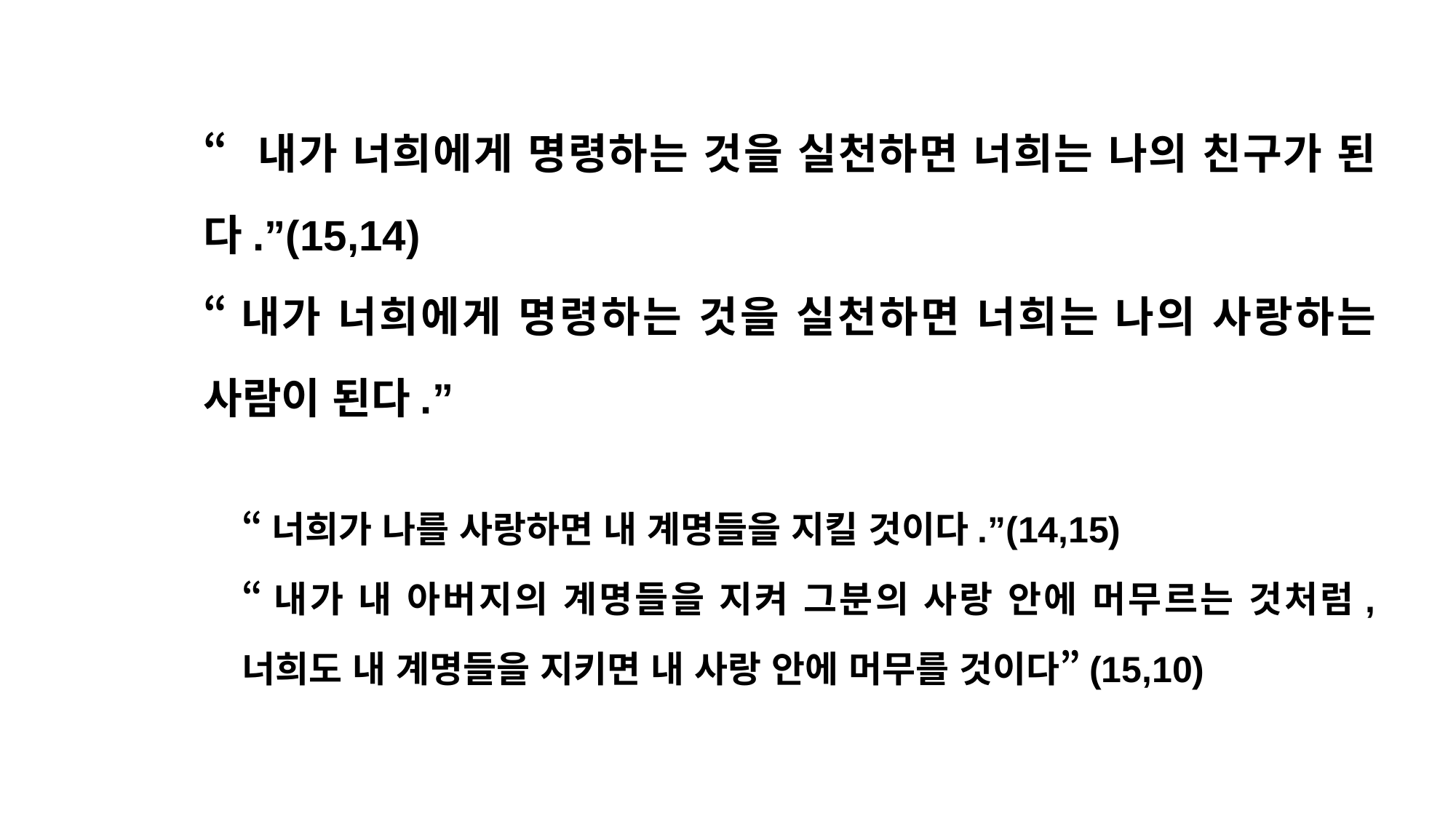

“내가 너희에게 명령하는 것을 실천하면 너희는 나의 친구가 된다.”(15,14)
“내가 너희에게 명령하는 것을 실천하면 너희는 나의 사랑하는 사람이 된다.”
“너희가 나를 사랑하면 내 계명들을 지킬 것이다.”(14,15)
“내가 내 아버지의 계명들을 지켜 그분의 사랑 안에 머무르는 것처럼, 너희도 내 계명들을 지키면 내 사랑 안에 머무를 것이다”(15,10)